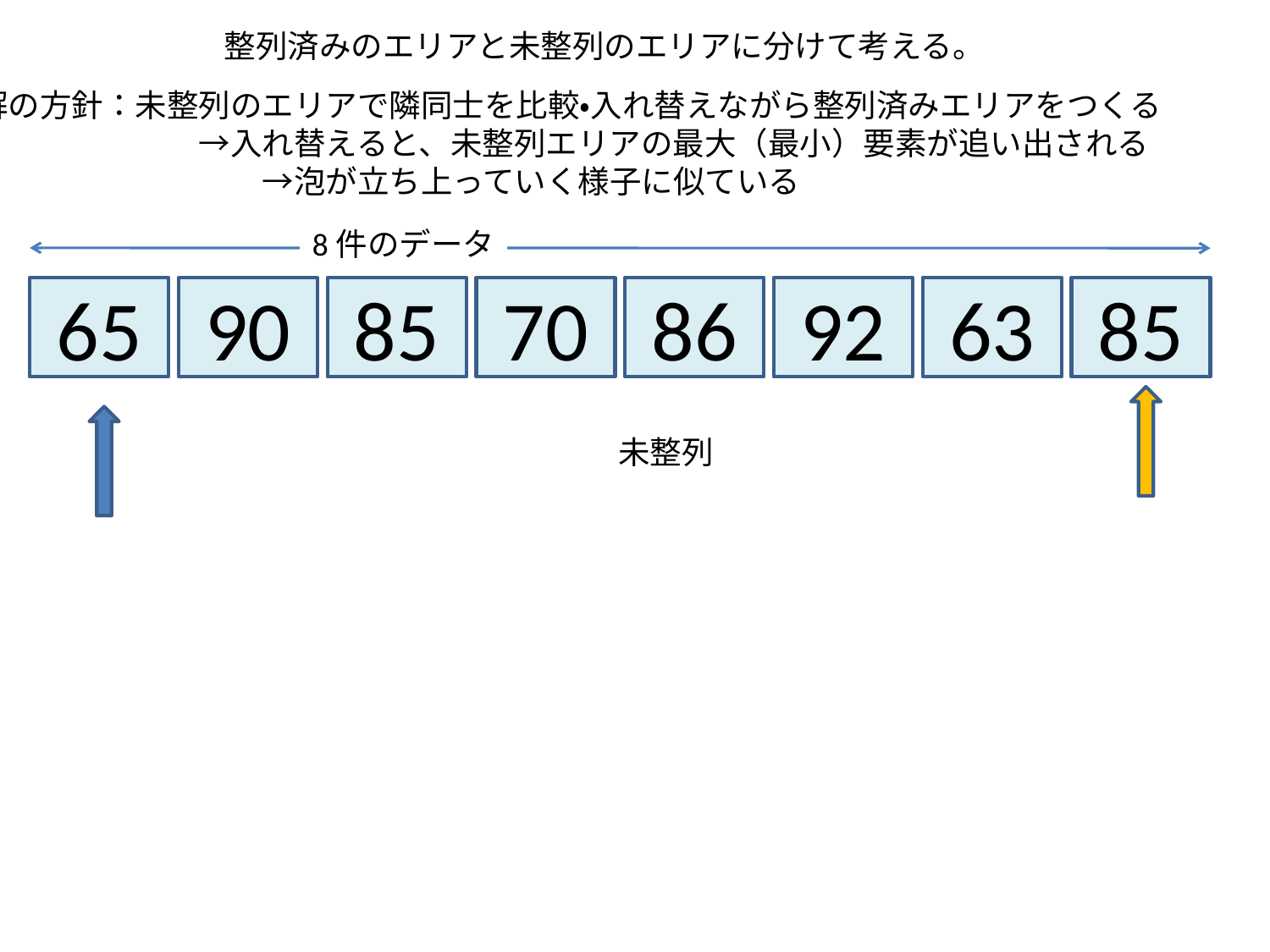

整列済みのエリアと未整列のエリアに分けて考える。
解の方針：未整列のエリアで隣同士を比較・入れ替えながら整列済みエリアをつくる
　　　　　　　→入れ替えると、未整列エリアの最大（最小）要素が追い出される
　　　　　　　　　→泡が立ち上っていく様子に似ている
8件のデータ
65
90
85
70
86
92
63
85

未整列